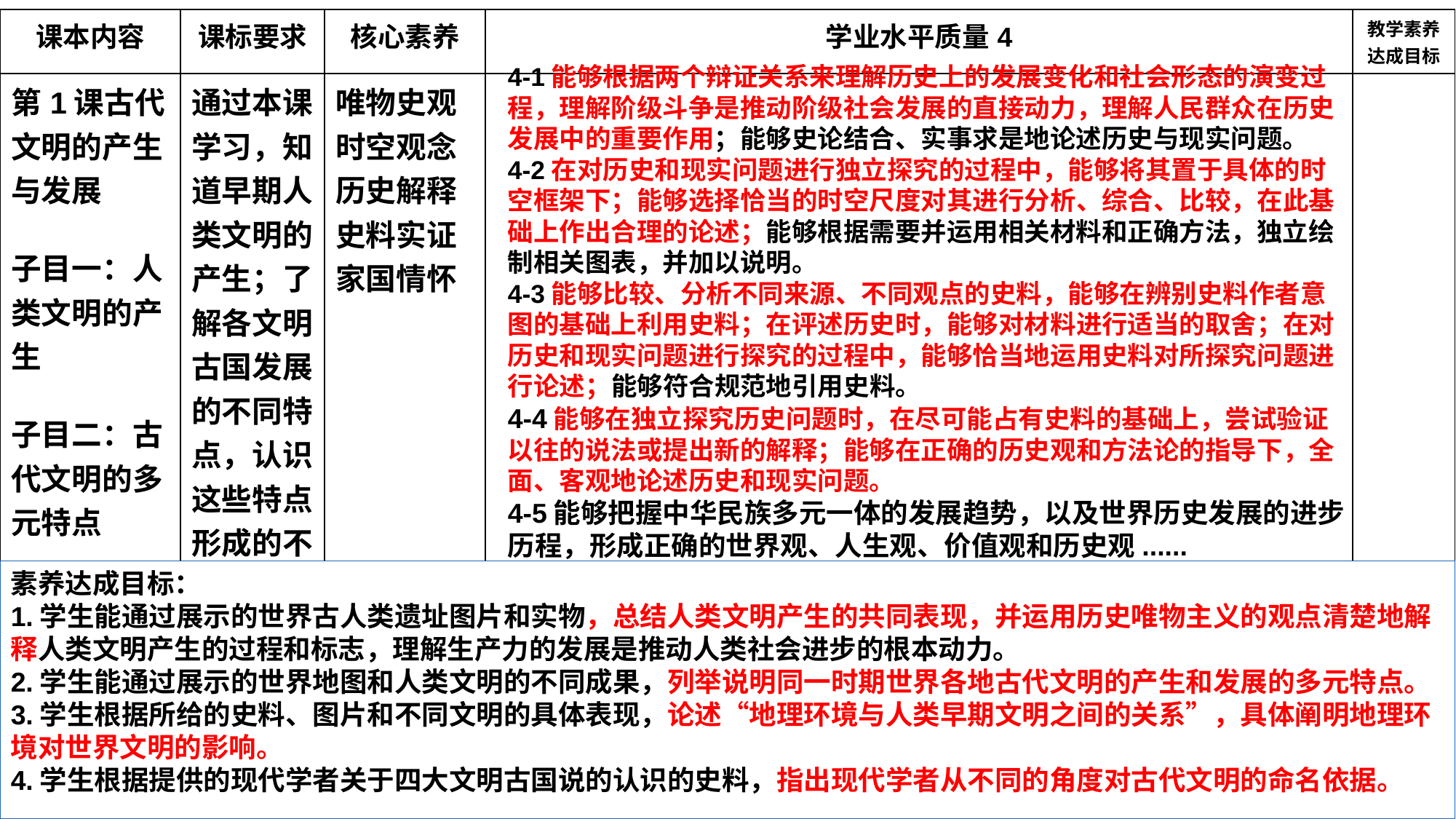

| 课本内容 | 课标要求 | 核心素养 | 学业水平质量4 | 教学素养达成目标 |
| --- | --- | --- | --- | --- |
| 第1课古代文明的产生与发展 子目一：人类文明的产生 子目二：古代文明的多元特点 | 通过本课学习，知道早期人类文明的产生；了解各文明古国发展的不同特点，认识这些特点形成的不同时空条件 | 唯物史观 时空观念 历史解释 史料实证 家国情怀 |  |  |
4-1能够根据两个辩证关系来理解历史上的发展变化和社会形态的演变过程，理解阶级斗争是推动阶级社会发展的直接动力，理解人民群众在历史发展中的重要作用；能够史论结合、实事求是地论述历史与现实问题。
4-2在对历史和现实问题进行独立探究的过程中，能够将其置于具体的时空框架下；能够选择恰当的时空尺度对其进行分析、综合、比较，在此基础上作出合理的论述；能够根据需要并运用相关材料和正确方法，独立绘制相关图表，并加以说明。
4-3能够比较、分析不同来源、不同观点的史料，能够在辨别史料作者意图的基础上利用史料；在评述历史时，能够对材料进行适当的取舍；在对历史和现实问题进行探究的过程中，能够恰当地运用史料对所探究问题进行论述；能够符合规范地引用史料。
4-4能够在独立探究历史问题时，在尽可能占有史料的基础上，尝试验证以往的说法或提出新的解释；能够在正确的历史观和方法论的指导下，全面、客观地论述历史和现实问题。
4-5能够把握中华民族多元一体的发展趋势，以及世界历史发展的进步历程，形成正确的世界观、人生观、价值观和历史观......
素养达成目标：
1.学生能通过展示的世界古人类遗址图片和实物，总结人类文明产生的共同表现，并运用历史唯物主义的观点清楚地解释人类文明产生的过程和标志，理解生产力的发展是推动人类社会进步的根本动力。
2.学生能通过展示的世界地图和人类文明的不同成果，列举说明同一时期世界各地古代文明的产生和发展的多元特点。
3.学生根据所给的史料、图片和不同文明的具体表现，论述“地理环境与人类早期文明之间的关系”，具体阐明地理环境对世界文明的影响。
4.学生根据提供的现代学者关于四大文明古国说的认识的史料，指出现代学者从不同的角度对古代文明的命名依据。

www.islide.cc
29